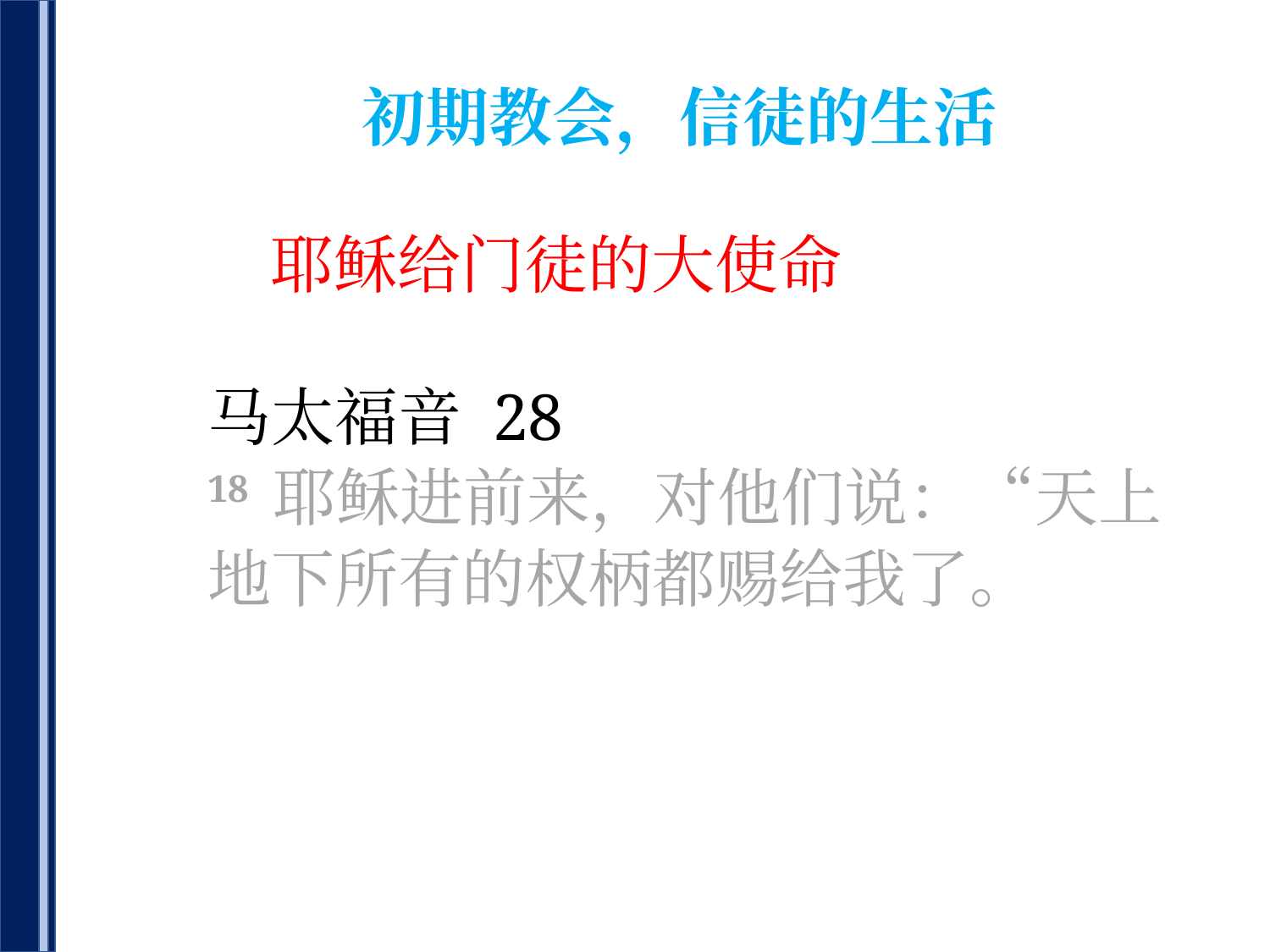

初期教会，信徒的生活
耶稣给门徒的大使命
马太福音 28
18 耶稣进前来，对他们说：“天上地下所有的权柄都赐给我了。